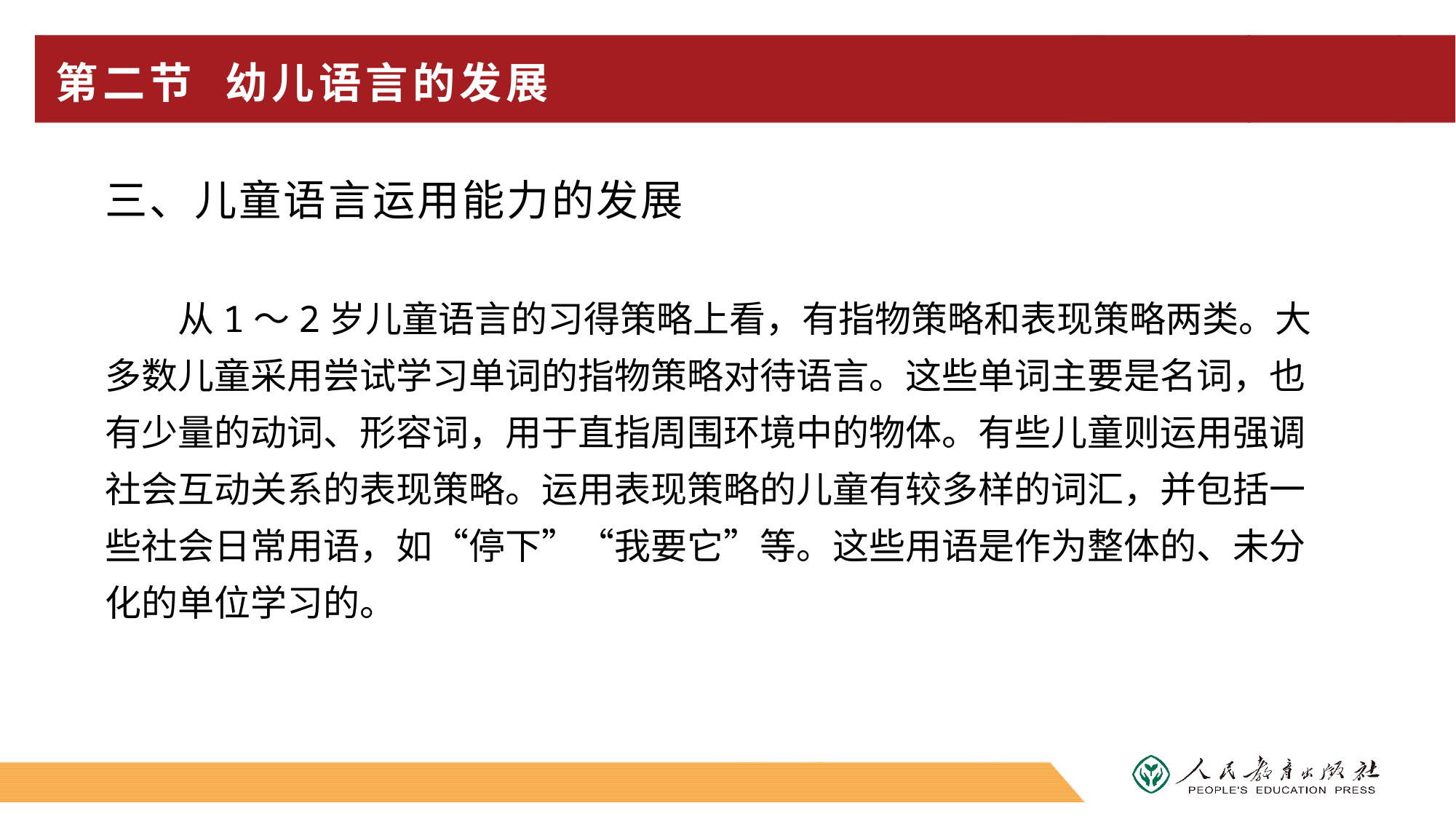

# 第二节  幼儿语言的发展
三、儿童语言运用能力的发展
从1～2岁儿童语言的习得策略上看，有指物策略和表现策略两类。大多数儿童采用尝试学习单词的指物策略对待语言。这些单词主要是名词，也有少量的动词、形容词，用于直指周围环境中的物体。有些儿童则运用强调社会互动关系的表现策略。运用表现策略的儿童有较多样的词汇，并包括一些社会日常用语，如“停下”“我要它”等。这些用语是作为整体的、未分化的单位学习的。